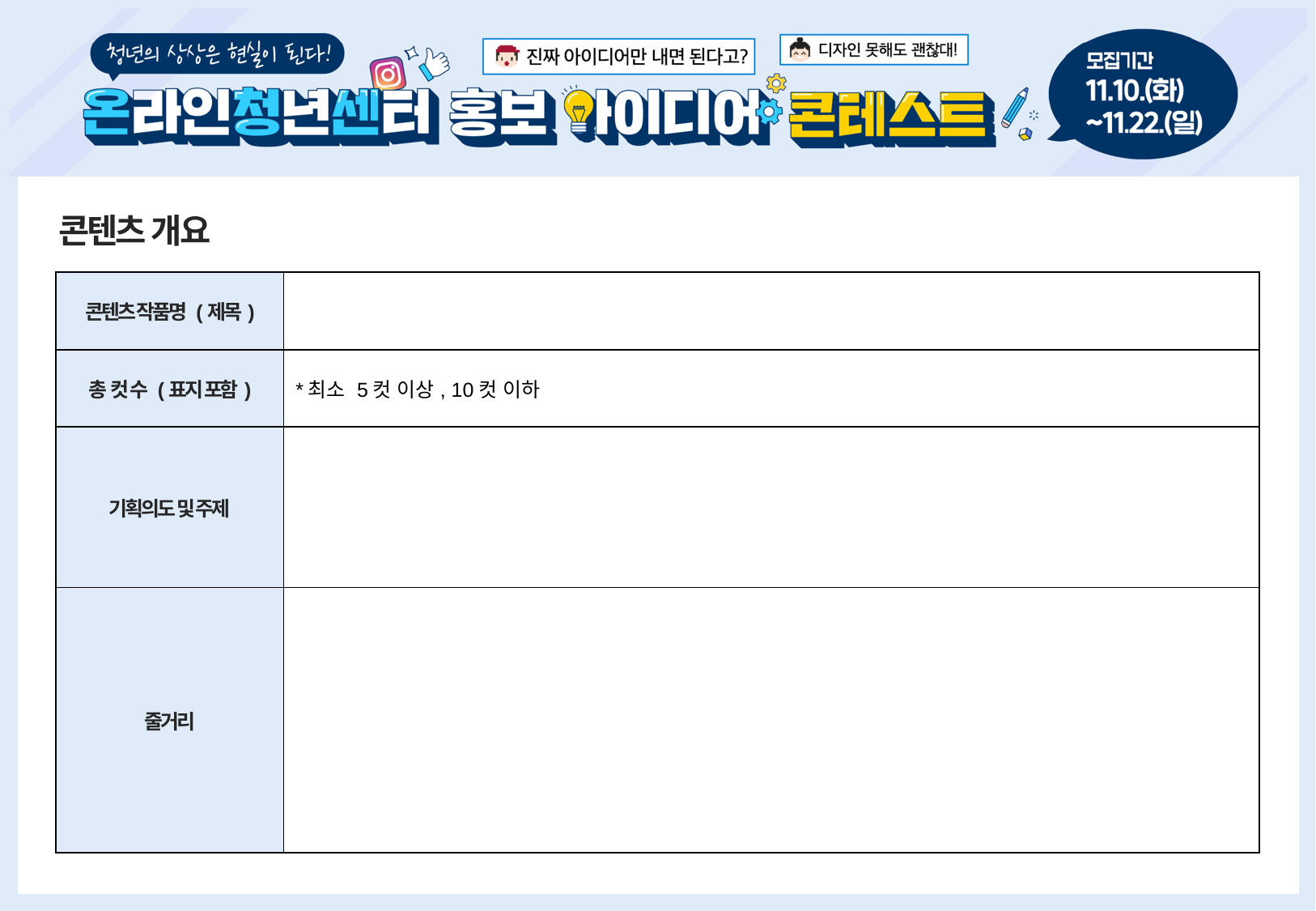

콘텐츠 개요
| 콘텐츠 작품명 (제목) |  |
| --- | --- |
| 총 컷 수 (표지 포함) | \*최소 5컷 이상, 10컷 이하 |
| 기획의도 및 주제 |  |
| 줄거리 |  |